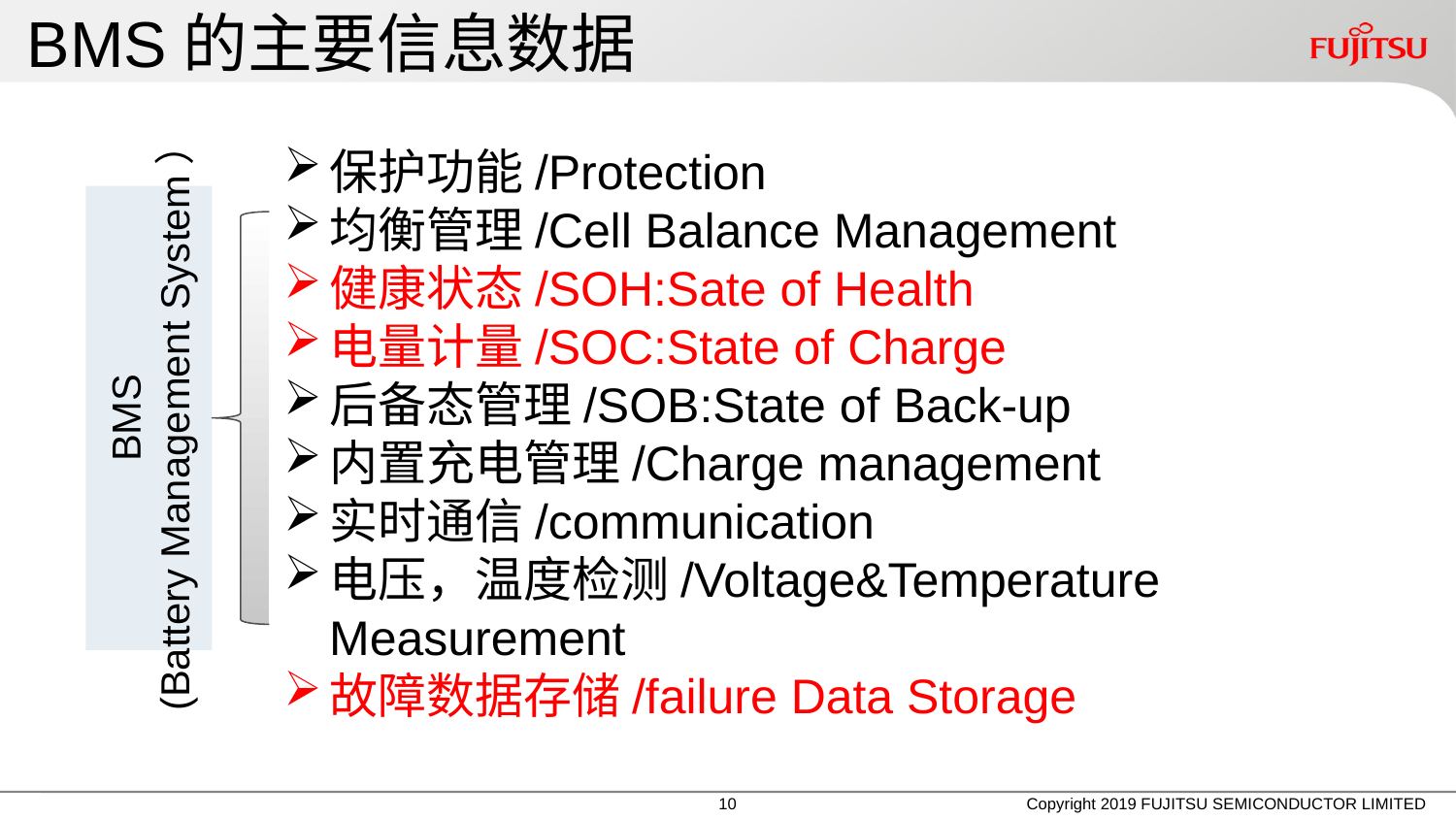

# BMS的主要信息数据
保护功能/Protection
均衡管理/Cell Balance Management
健康状态/SOH:Sate of Health
电量计量/SOC:State of Charge
后备态管理/SOB:State of Back-up
内置充电管理/Charge management
实时通信/communication
电压，温度检测/Voltage&Temperature Measurement
故障数据存储/failure Data Storage
BMS
(Battery Management System）

Copyright 2019 FUJITSU SEMICONDUCTOR LIMITED
10